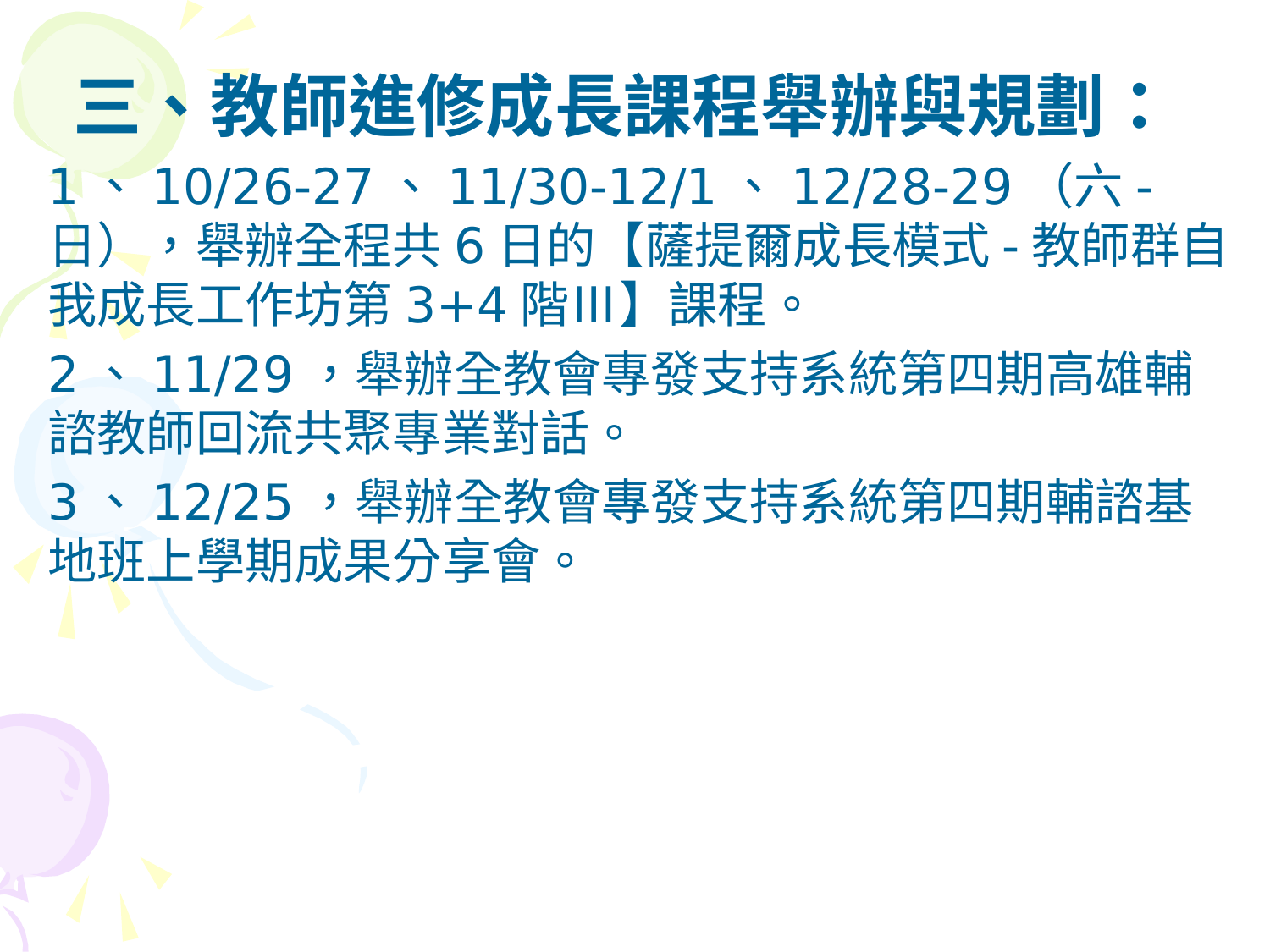

三、教師進修成長課程舉辦與規劃：
1、10/26-27、11/30-12/1、12/28-29（六-日），舉辦全程共6日的【薩提爾成長模式-教師群自我成長工作坊第3+4階Ⅲ】課程。
2、11/29，舉辦全教會專發支持系統第四期高雄輔諮教師回流共聚專業對話。
3、12/25，舉辦全教會專發支持系統第四期輔諮基地班上學期成果分享會。